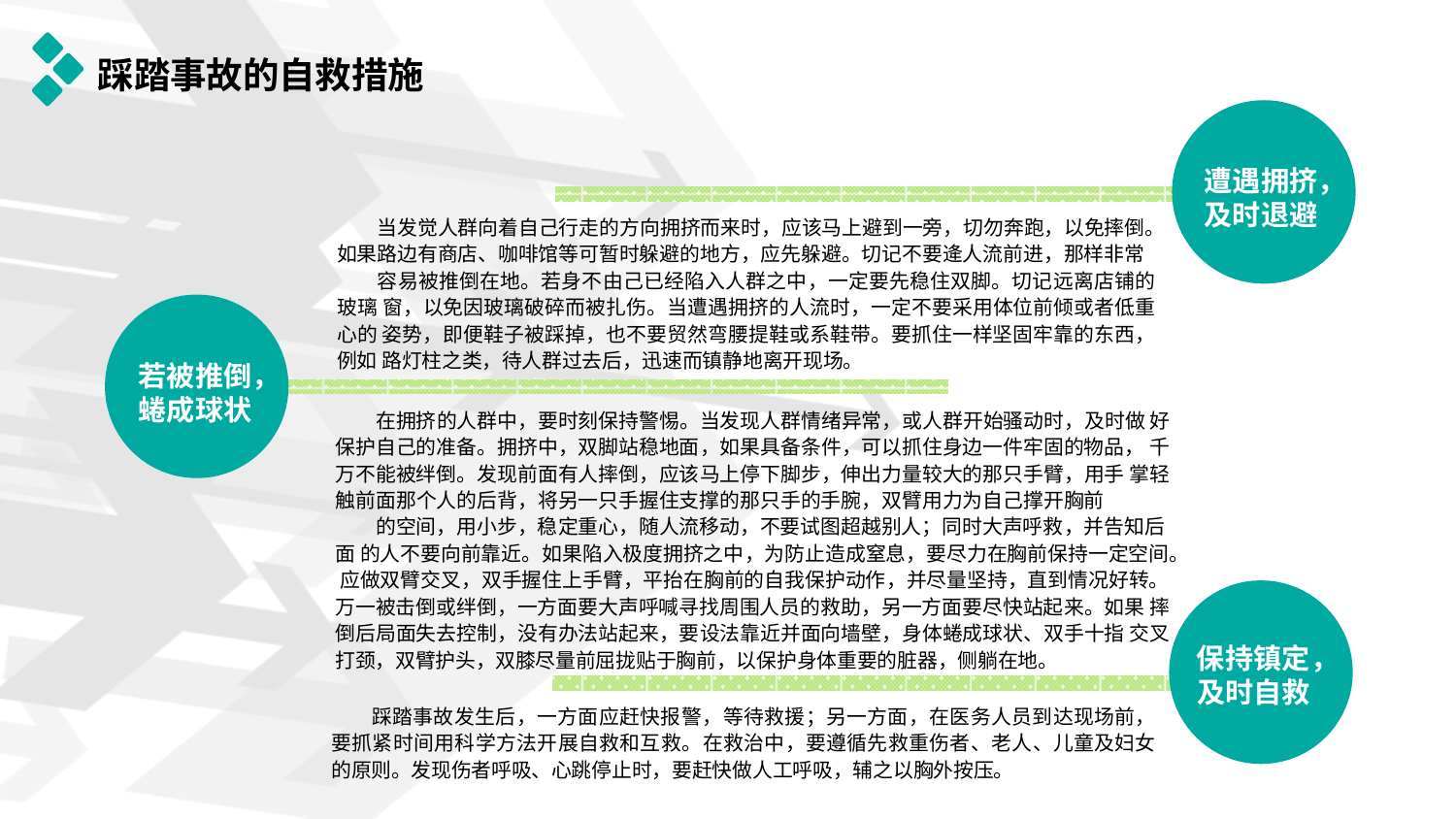

# 踩踏事故的自救措施

遭遇拥挤，

及时退避
当发觉人群向着自己行走的方向拥挤而来时，应该马上避到一旁，切勿奔跑，以免摔倒。 如果路边有商店、咖啡馆等可暂时躲避的地方，应先躲避。切记不要逄人流前进，那样非常
容易被推倒在地。若身不由己已经陷入人群之中，一定要先稳住双脚。切记远离店铺的玻璃 窗，以免因玻璃破碎而被扎伤。当遭遇拥挤的人流时，一定不要采用体位前倾或者低重心的 姿势，即便鞋子被踩掉，也不要贸然弯腰提鞋或系鞋带。要抓住一样坚固牢靠的东西，例如 路灯柱之类，待人群过去后，迅速而镇静地离开现场。

若被推倒， 蜷成球状

在拥挤的人群中，要时刻保持警惕。当发现人群情绪异常，或人群开始骚动时，及时做 好保护自己的准备。拥挤中，双脚站稳地面，如果具备条件，可以抓住身边一件牢固的物品， 千万不能被绊倒。发现前面有人摔倒，应该马上停下脚步，伸出力量较大的那只手臂，用手 掌轻触前面那个人的后背，将另一只手握住支撑的那只手的手腕，双臂用力为自己撑开胸前
的空间，用小步，稳定重心，随人流移动，不要试图超越别人；同时大声呼救，并告知后面 的人不要向前靠近。如果陷入极度拥挤之中，为防止造成窒息，要尽力在胸前保持一定空间。 应做双臂交叉，双手握住上手臂，平抬在胸前的自我保护动作，并尽量坚持，直到情况好转。 万一被击倒或绊倒，一方面要大声呼喊寻找周围人员的救助，另一方面要尽快站起来。如果 摔倒后局面失去控制，没有办法站起来，要设法靠近并面向墙壁，身体蜷成球状、双手十指 交叉打颈，双臂护头，双膝尽量前屈拢贴于胸前，以保护身体重要的脏器，侧躺在地。

保持镇定，
及时自救

踩踏事故发生后，一方面应赶快报警，等待救援；另一方面，在医务人员到达现场前， 要抓紧时间用科学方法开展自救和互救。在救治中，要遵循先救重伤者、老人、儿童及妇女 的原则。发现伤者呼吸、心跳停止时，要赶快做人工呼吸，辅之以胸外按压。